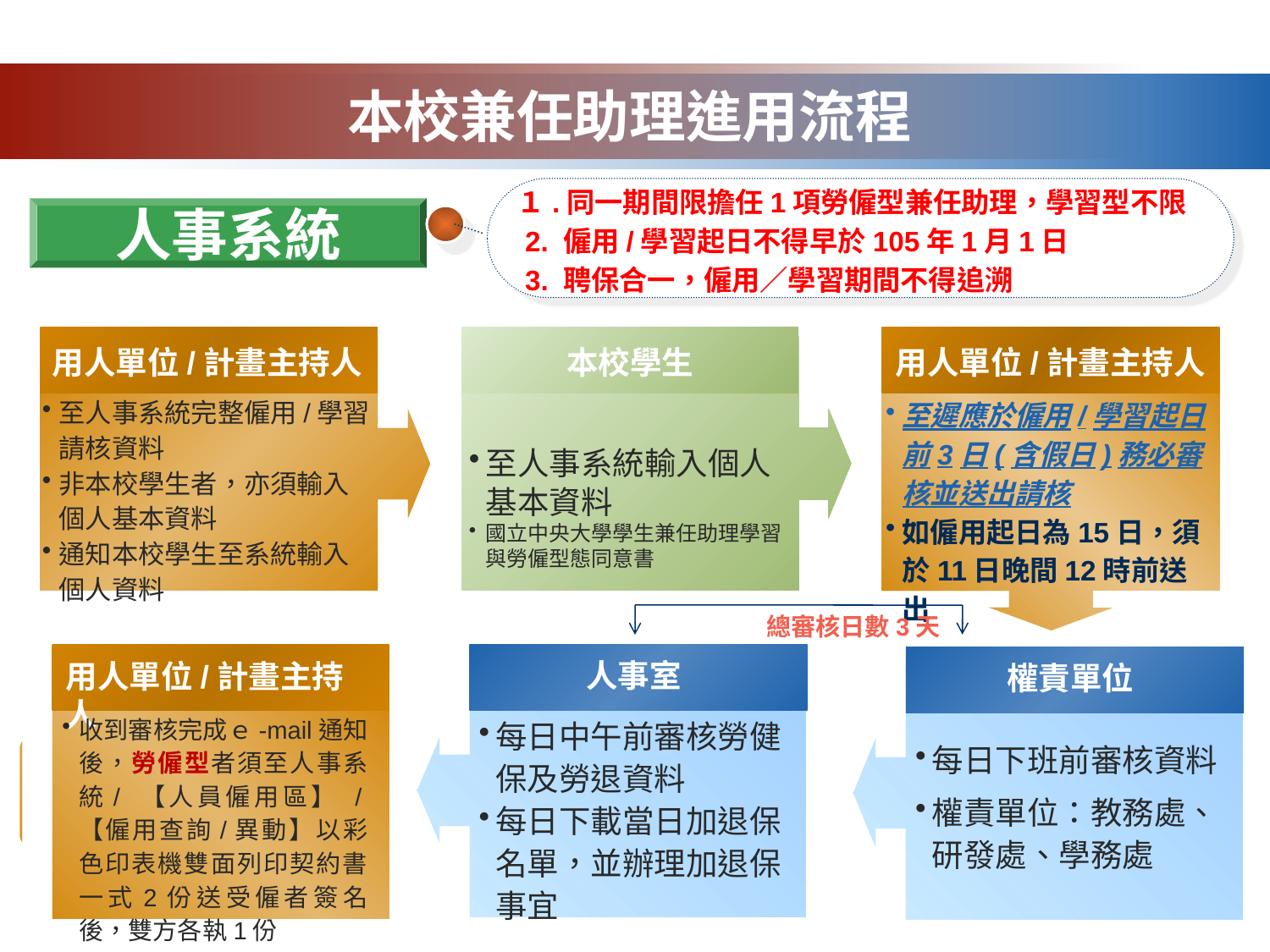

# 本校兼任助理進用流程
１.同一期間限擔任1項勞僱型兼任助理，學習型不限
 2. 僱用/學習起日不得早於105年1月1日
 3. 聘保合一，僱用／學習期間不得追溯

人事系統

用人單位/計畫主持人
本校學生
用人單位/計畫主持人
至人事系統完整僱用/學習請核資料
非本校學生者，亦須輸入個人基本資料
通知本校學生至系統輸入個人資料
至遲應於僱用/學習起日前3日(含假日)務必審核並送出請核
如僱用起日為15日，須於11日晚間12時前送出

至人事系統輸入個人基本資料
國立中央大學學生兼任助理學習與勞僱型態同意書
總審核日數3天

用人單位/計畫主持人

人事室

每日中午前審核勞健保及勞退資料
每日下載當日加退保名單，並辦理加退保事宜

權責單位

每日下班前審核資料
權責單位：教務處、研發處、學務處

收到審核完成ｅ-mail通知後，勞僱型者須至人事系統/ 【人員僱用區】 /【僱用查詢/異動】以彩色印表機雙面列印契約書一式2份送受僱者簽名後，雙方各執1份